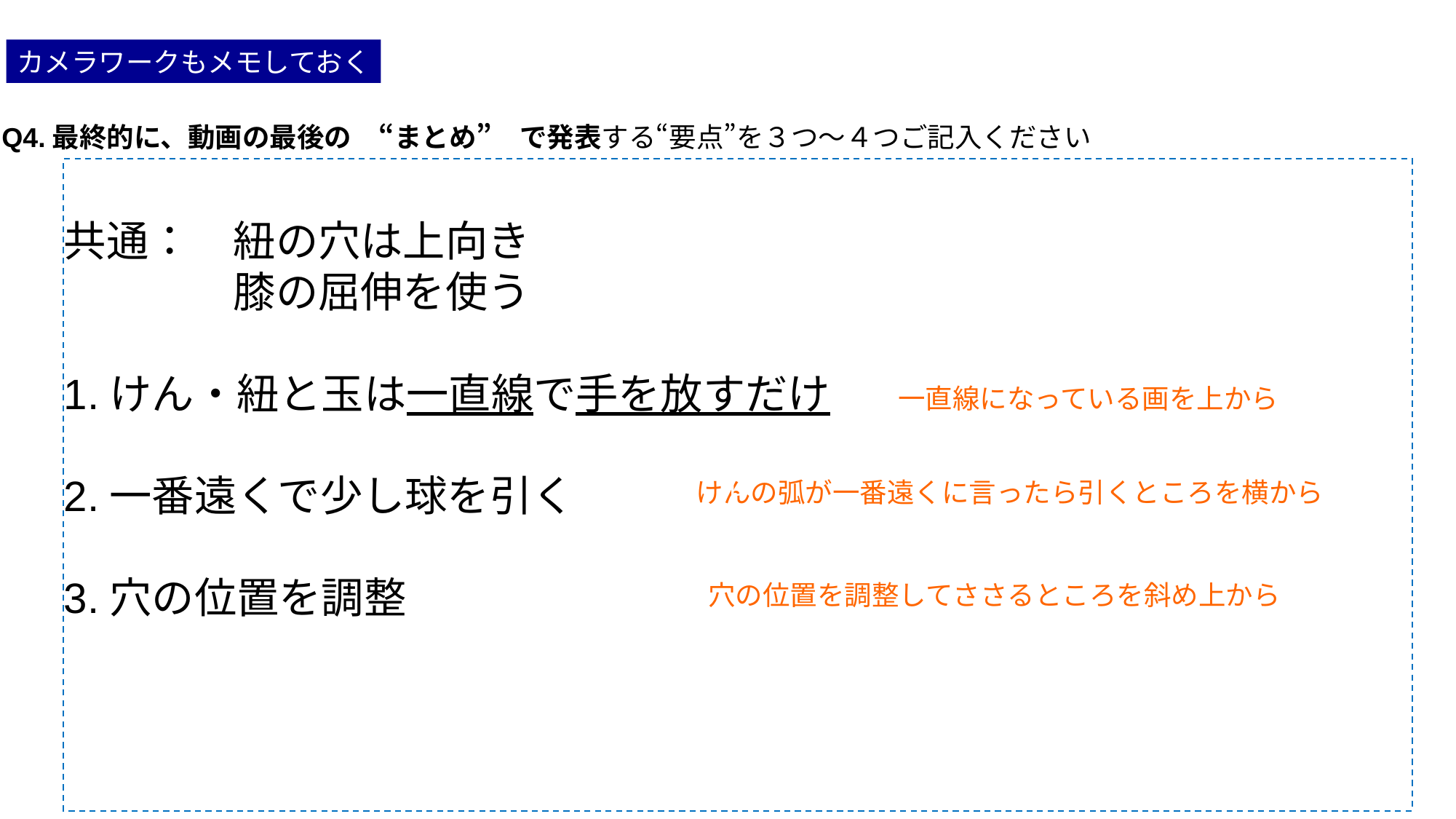

カメラワークもメモしておく
Q4.最終的に、動画の最後の　“まとめ”　で発表する“要点”を３つ～４つご記入ください
D

共通：　紐の穴は上向き
　　　　膝の屈伸を使う

1.けん・紐と玉は一直線で手を放すだけ

2.一番遠くで少し球を引く

3.穴の位置を調整

一直線になっている画を上から
けんの弧が一番遠くに言ったら引くところを横から
穴の位置を調整してささるところを斜め上から